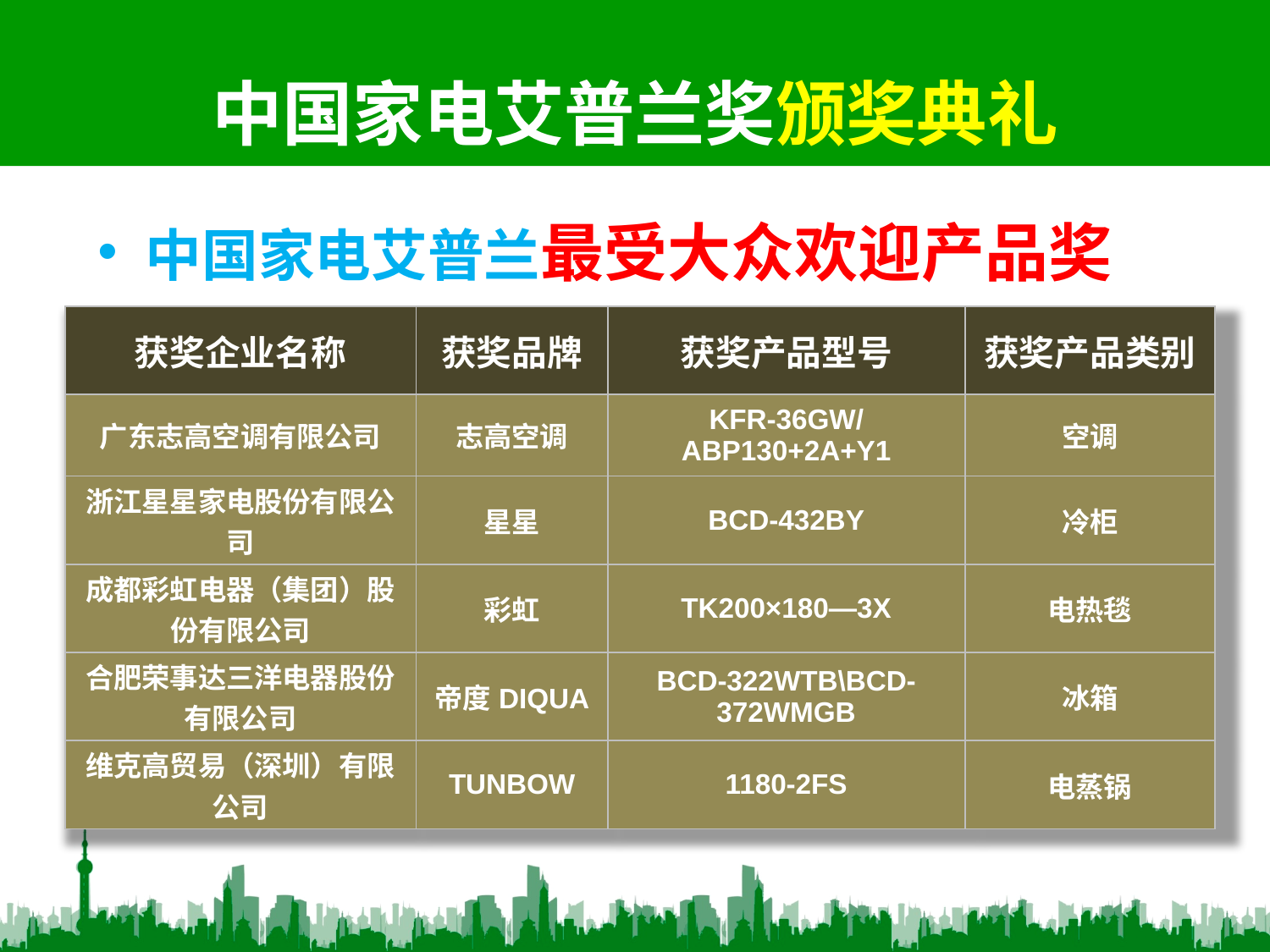

# 中国家电艾普兰奖颁奖典礼
中国家电艾普兰最受大众欢迎产品奖
| 获奖企业名称 | 获奖品牌 | 获奖产品型号 | 获奖产品类别 |
| --- | --- | --- | --- |
| 广东志高空调有限公司 | 志高空调 | KFR-36GW/ABP130+2A+Y1 | 空调 |
| 浙江星星家电股份有限公司 | 星星 | BCD-432BY | 冷柜 |
| 成都彩虹电器（集团）股份有限公司 | 彩虹 | TK200×180—3X | 电热毯 |
| 合肥荣事达三洋电器股份有限公司 | 帝度DIQUA | BCD-322WTB\BCD-372WMGB | 冰箱 |
| 维克高贸易（深圳）有限公司 | TUNBOW | 1180-2FS | 电蒸锅 |